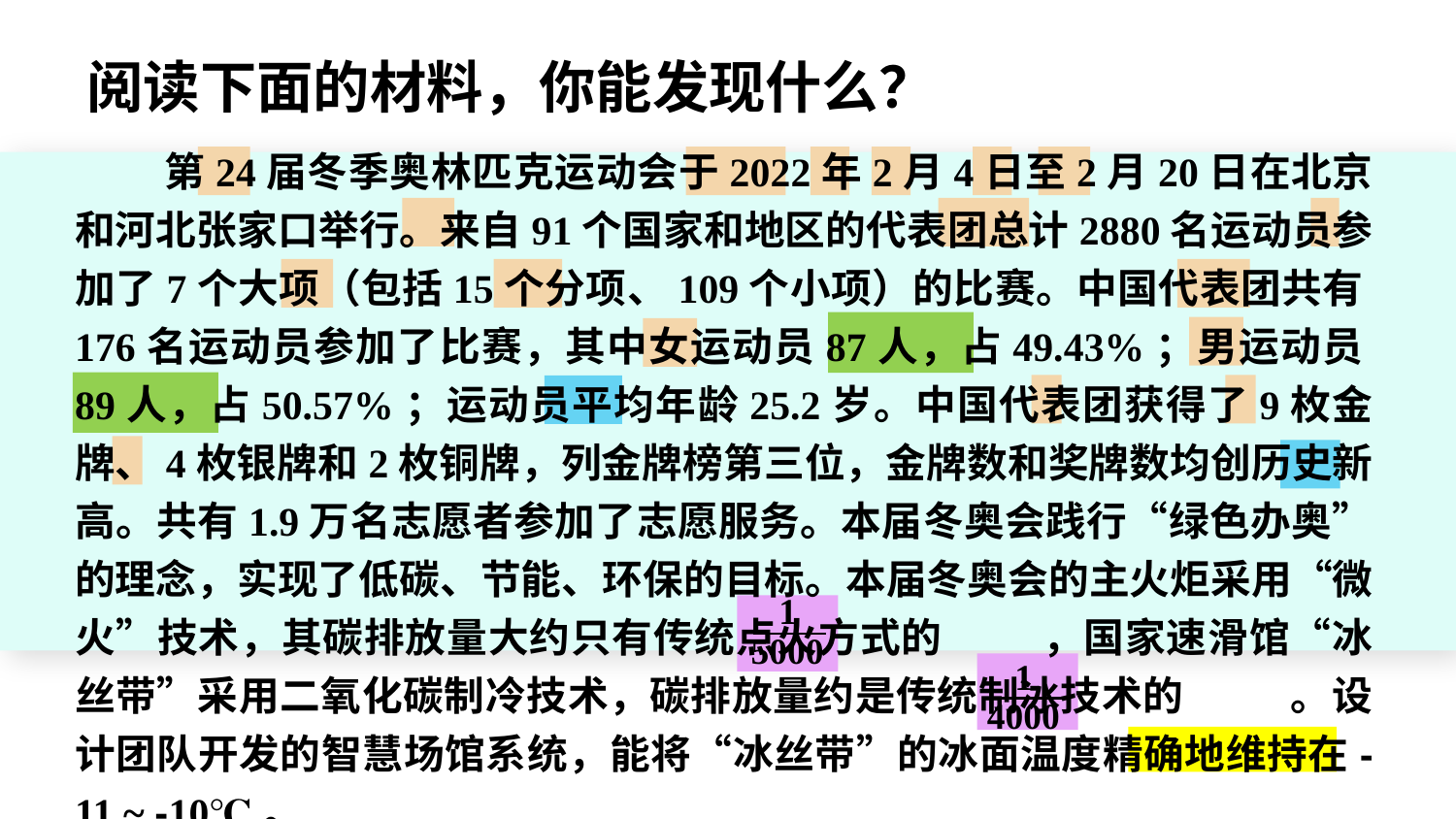

阅读下面的材料，你能发现什么？
        第24届冬季奥林匹克运动会于2022年2月4日至2月20日在北京和河北张家口举行。来自91个国家和地区的代表团总计2880名运动员参加了7个大项（包括15个分项、109个小项）的比赛。中国代表团共有176名运动员参加了比赛，其中女运动员87人，占49.43%；男运动员89人，占50.57%；运动员平均年龄25.2岁。中国代表团获得了9枚金牌、4枚银牌和2枚铜牌，列金牌榜第三位，金牌数和奖牌数均创历史新高。共有1.9万名志愿者参加了志愿服务。本届冬奥会践行“绿色办奥”的理念，实现了低碳、节能、环保的目标。本届冬奥会的主火炬采用“微火”技术，其碳排放量大约只有传统点火方式的          ，国家速滑馆“冰丝带”采用二氧化碳制冷技术，碳排放量约是传统制冰技术的           。设计团队开发的智慧场馆系统，能将“冰丝带”的冰面温度精确地维持在-11 ~ -10℃。

   1
5000

   1
4000